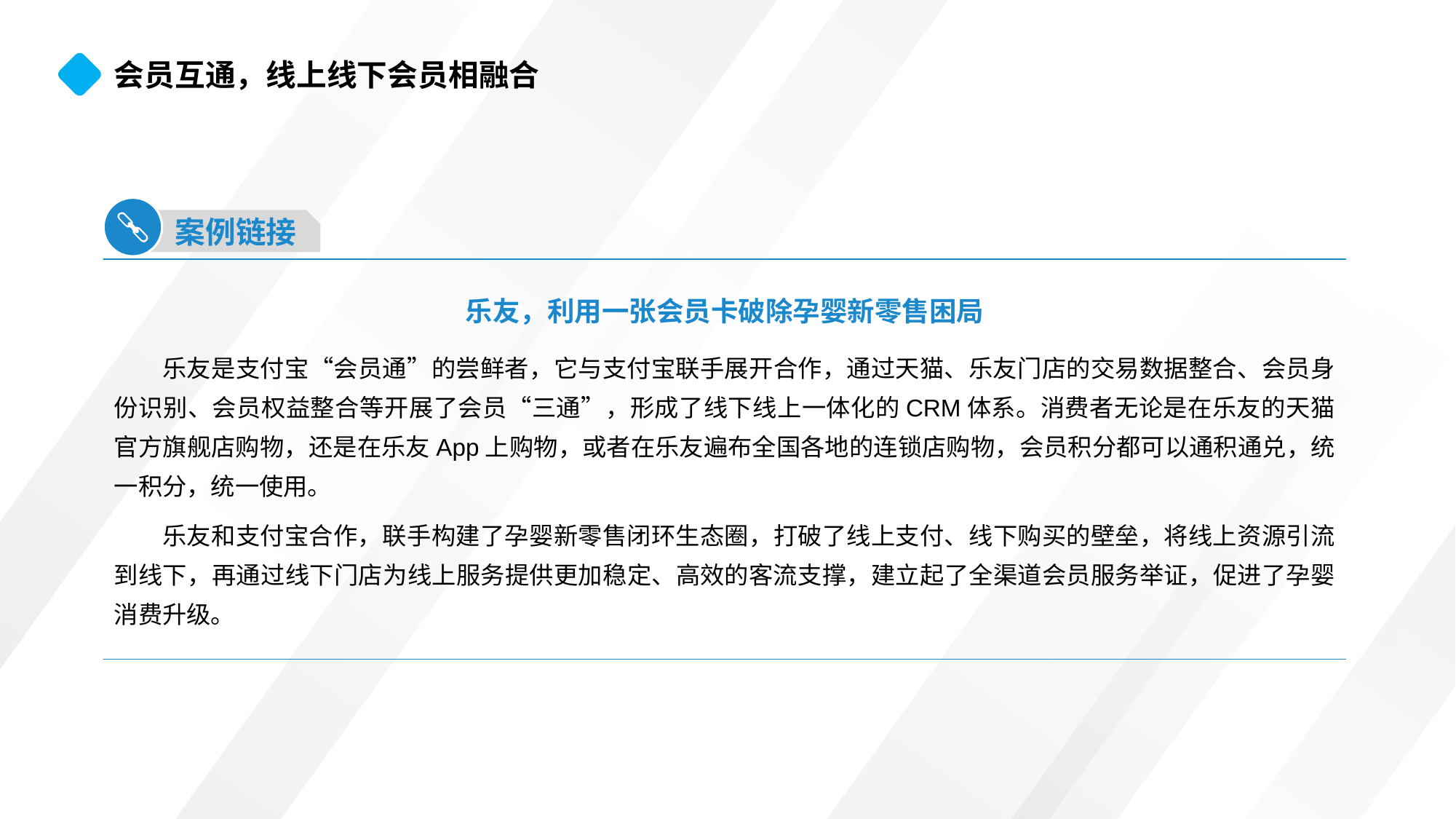

会员互通，线上线下会员相融合

案例链接

乐友，利用一张会员卡破除孕婴新零售困局
乐友是支付宝“会员通”的尝鲜者，它与支付宝联手展开合作，通过天猫、乐友门店的交易数据整合、会员身份识别、会员权益整合等开展了会员“三通”，形成了线下线上一体化的CRM体系。消费者无论是在乐友的天猫官方旗舰店购物，还是在乐友App上购物，或者在乐友遍布全国各地的连锁店购物，会员积分都可以通积通兑，统一积分，统一使用。
乐友和支付宝合作，联手构建了孕婴新零售闭环生态圈，打破了线上支付、线下购买的壁垒，将线上资源引流到线下，再通过线下门店为线上服务提供更加稳定、高效的客流支撑，建立起了全渠道会员服务举证，促进了孕婴消费升级。